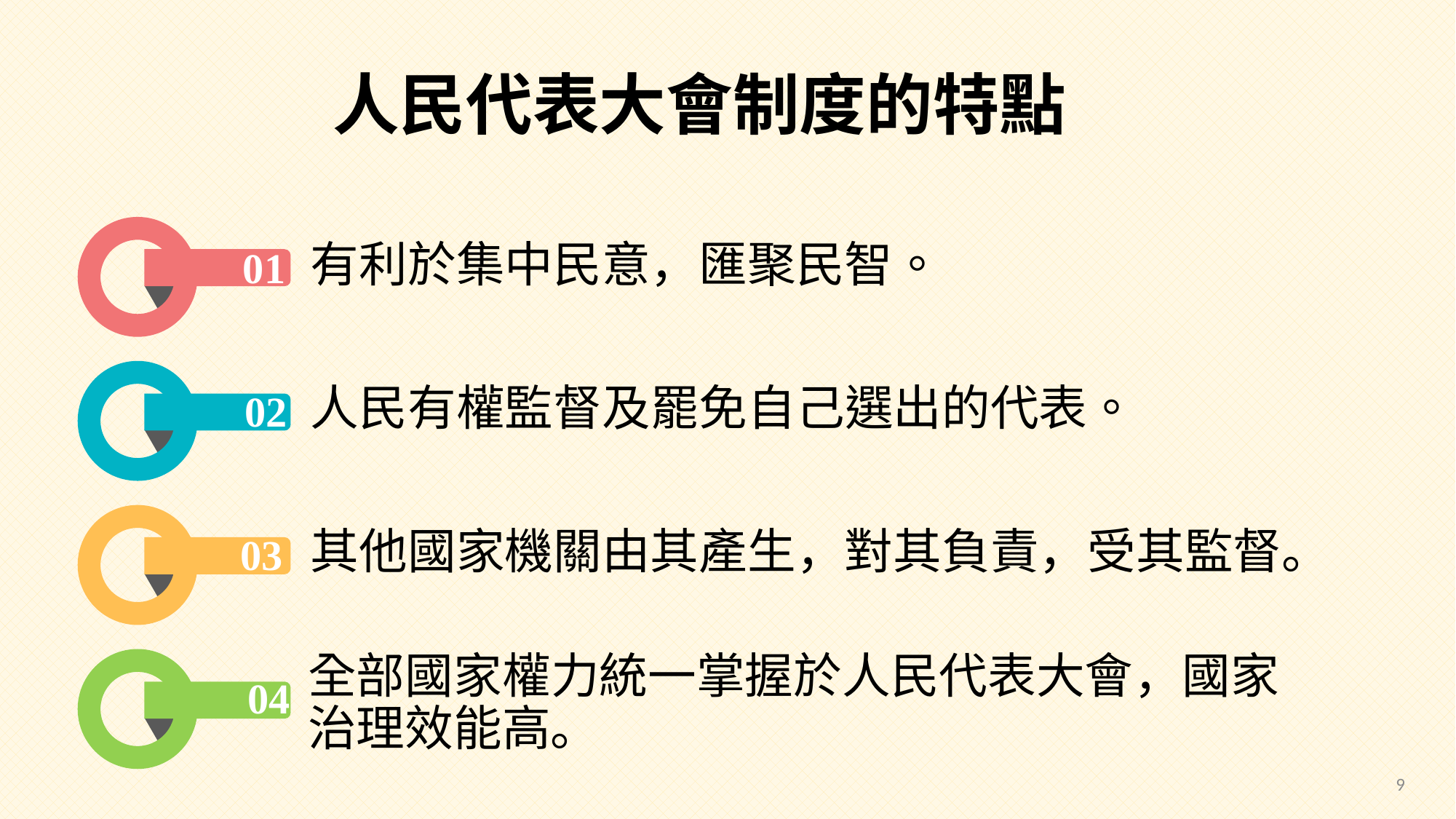

人民代表大會制度的特點

01

有利於集中民意，匯聚民智。

02

人民有權監督及罷免自己選出的代表。

03

其他國家機關由其產生，對其負責，受其監督。

04

全部國家權力統一掌握於人民代表大會，國家治理效能高。

9